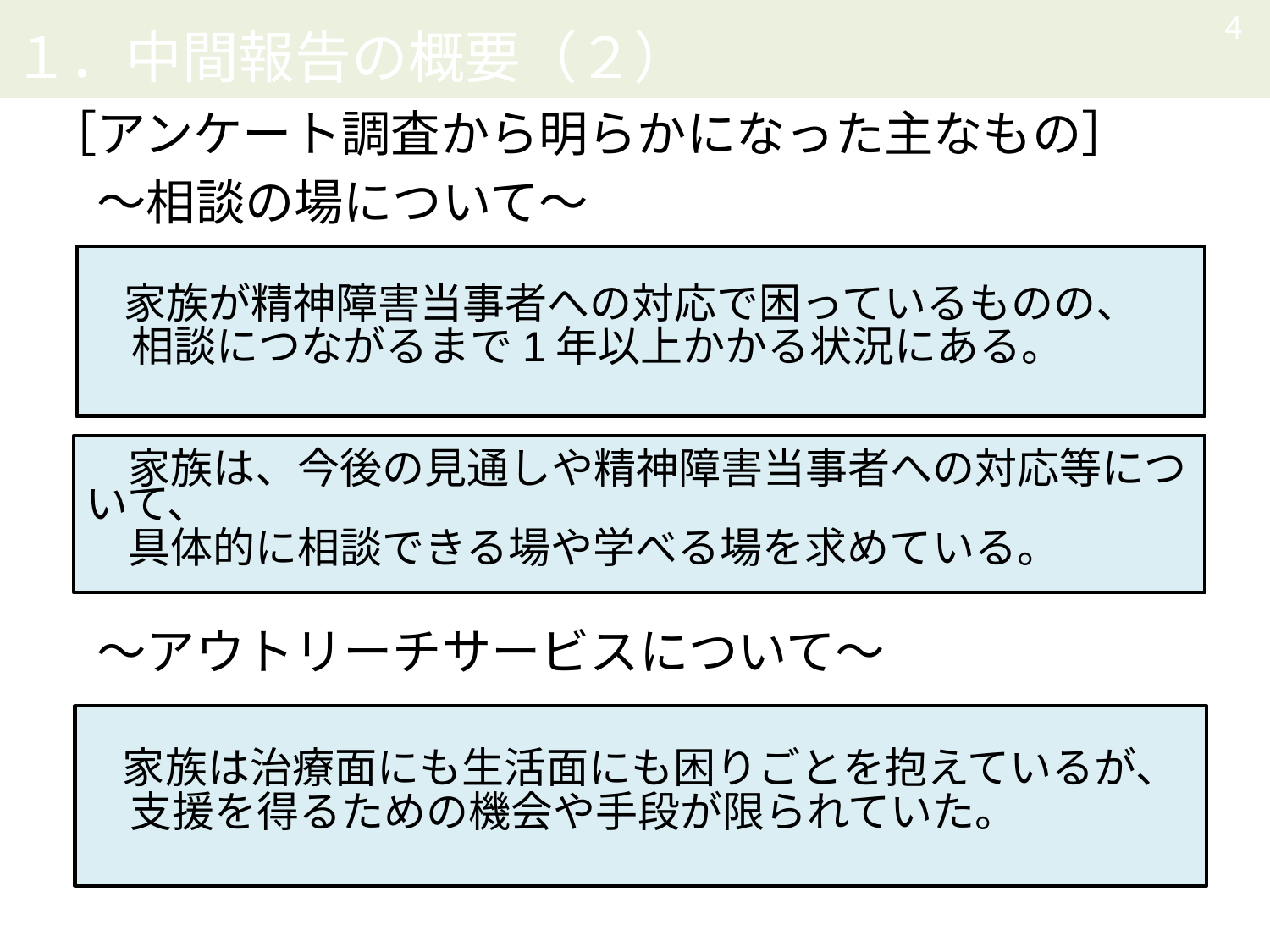

4
# １．中間報告の概要（２）
［アンケート調査から明らかになった主なもの］
　～相談の場について～

　～アウトリーチサービスについて～
　家族が精神障害当事者への対応で困っているものの、
　相談につながるまで1年以上かかる状況にある。
　家族は、今後の見通しや精神障害当事者への対応等について、
　具体的に相談できる場や学べる場を求めている。
　家族は治療面にも生活面にも困りごとを抱えているが、
　支援を得るための機会や手段が限られていた。